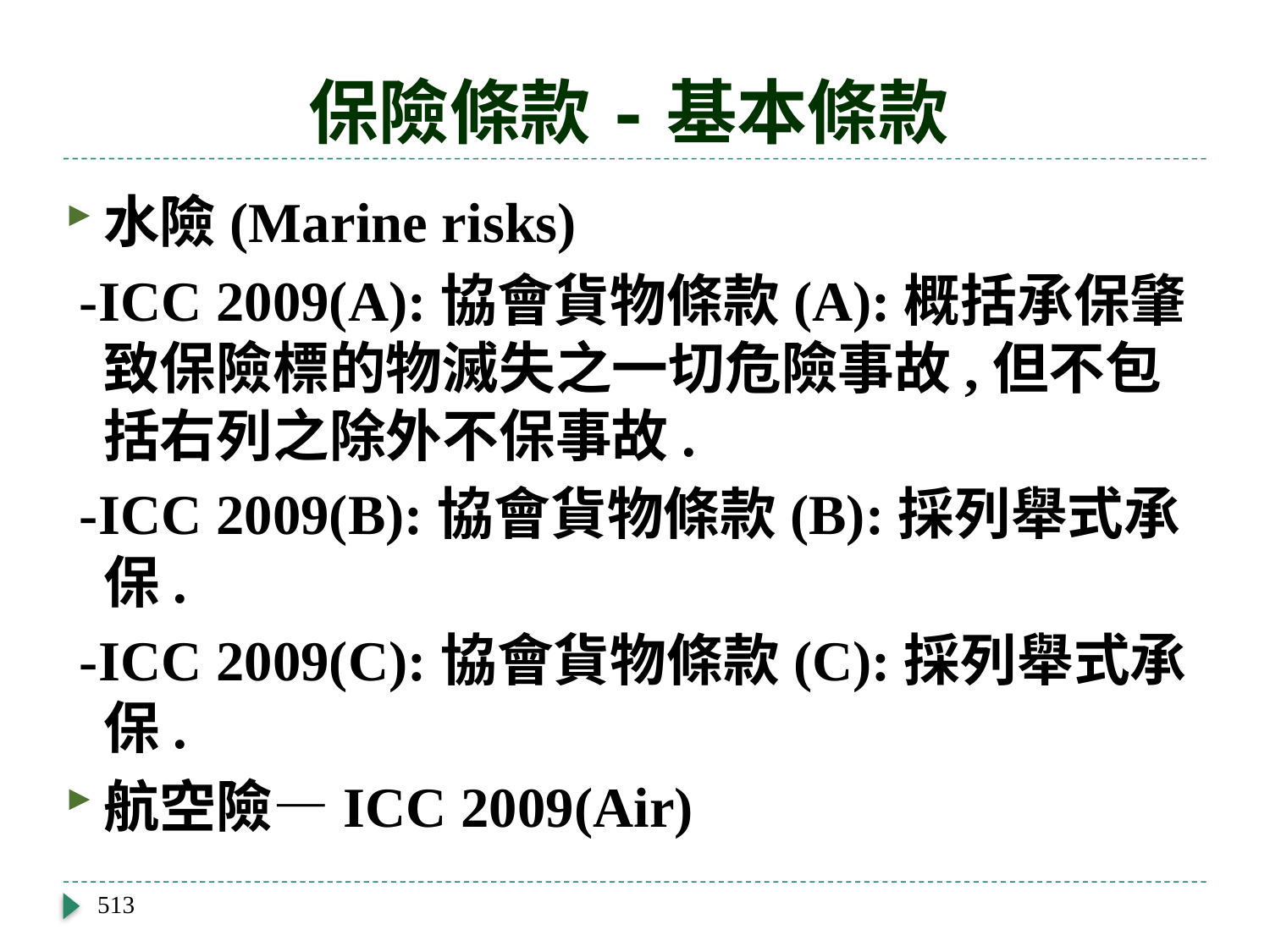

# 保險條款-基本條款
水險(Marine risks)
 -ICC 2009(A):協會貨物條款(A):概括承保肇致保險標的物滅失之一切危險事故,但不包括右列之除外不保事故.
 -ICC 2009(B):協會貨物條款(B):採列舉式承保.
 -ICC 2009(C):協會貨物條款(C):採列舉式承保.
航空險—ICC 2009(Air)
513